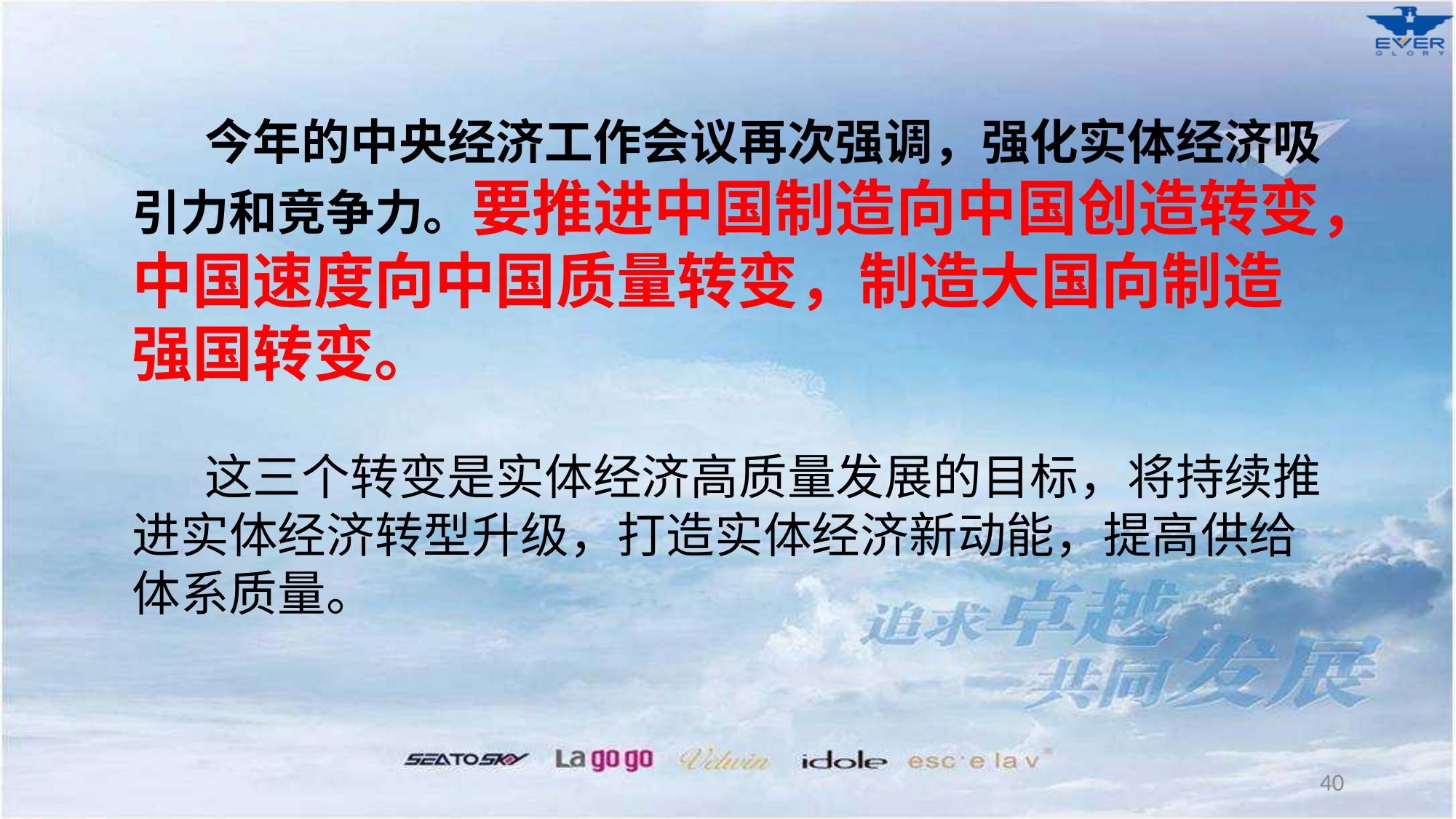

今年的中央经济工作会议再次强调，强化实体经济吸引力和竞争力。要推进中国制造向中国创造转变，中国速度向中国质量转变，制造大国向制造强国转变。

这三个转变是实体经济高质量发展的目标，将持续推进实体经济转型升级，打造实体经济新动能，提高供给体系质量。
40